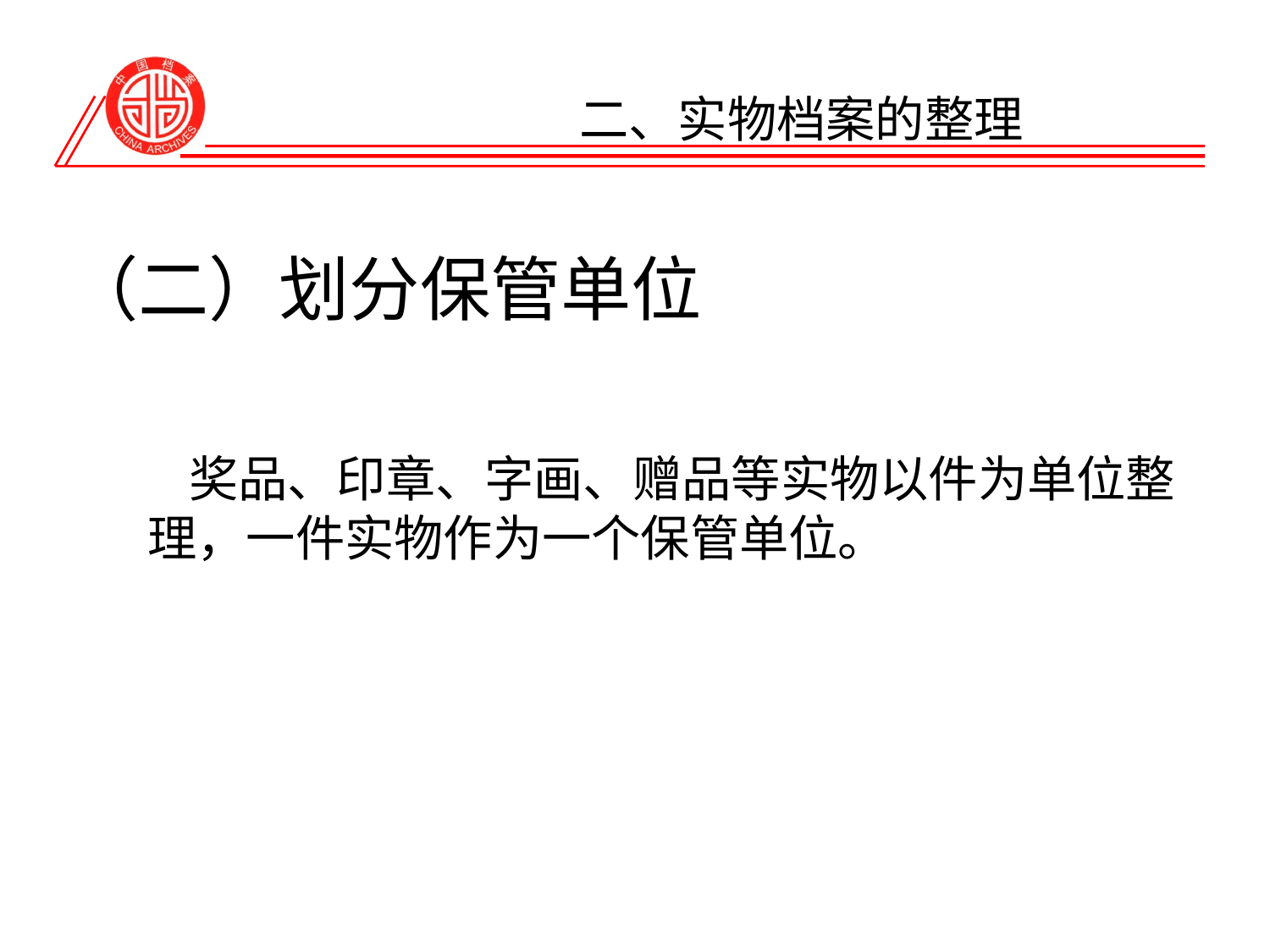

# 二、实物档案的整理
（二）划分保管单位
       奖品、印章、字画、赠品等实物以件为单位整理，一件实物作为一个保管单位。